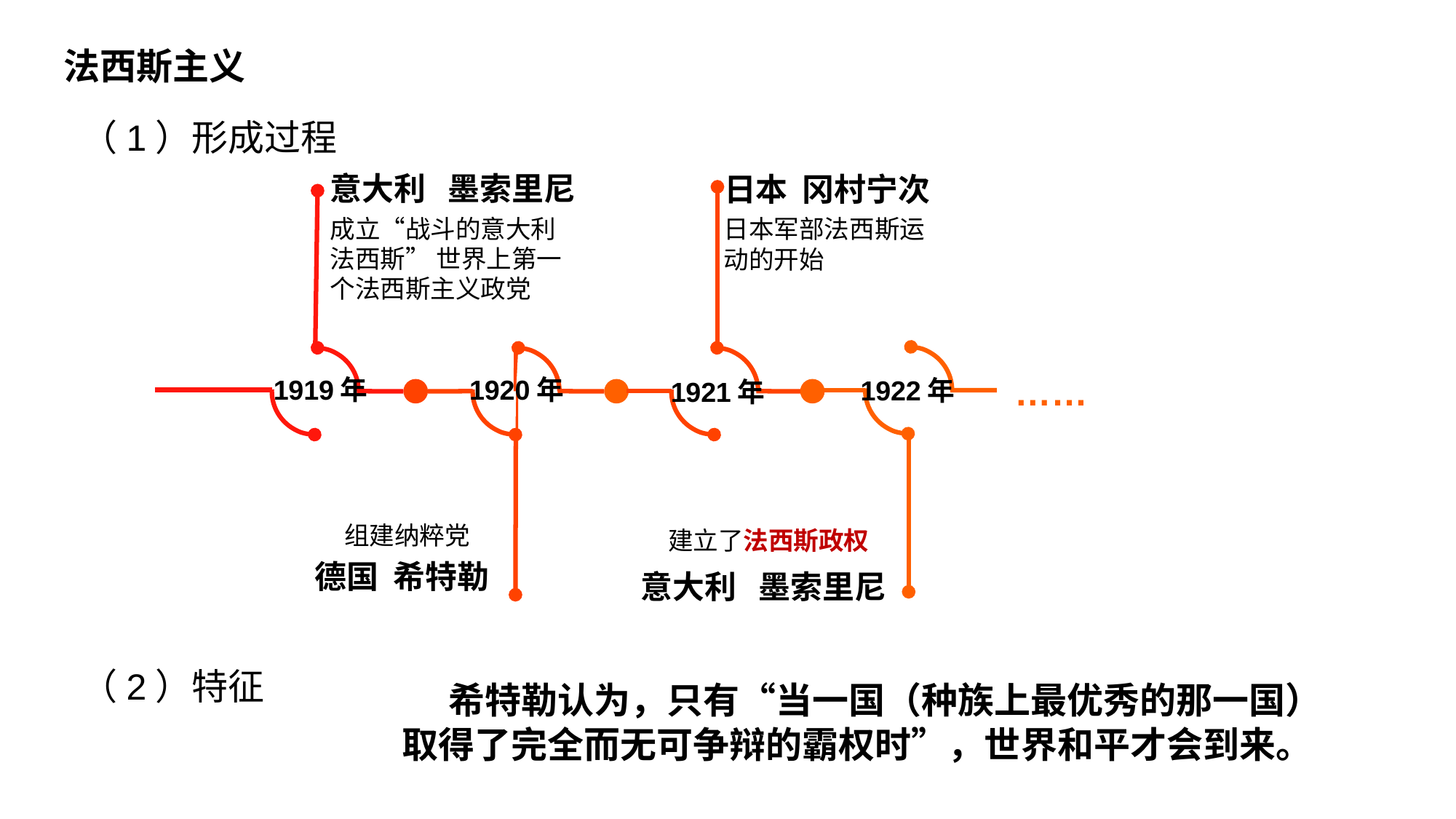

法西斯主义
（1）形成过程
意大利   墨索里尼
日本  冈村宁次
成立“战斗的意大利法西斯” 世界上第一个法西斯主义政党
日本军部法西斯运动的开始

……
1919年
1920年
1922年
1921年

组建纳粹党
建立了法西斯政权
德国  希特勒
意大利   墨索里尼
（2）特征
    希特勒认为，只有“当一国（种族上最优秀的那一国）取得了完全而无可争辩的霸权时”，世界和平才会到来。